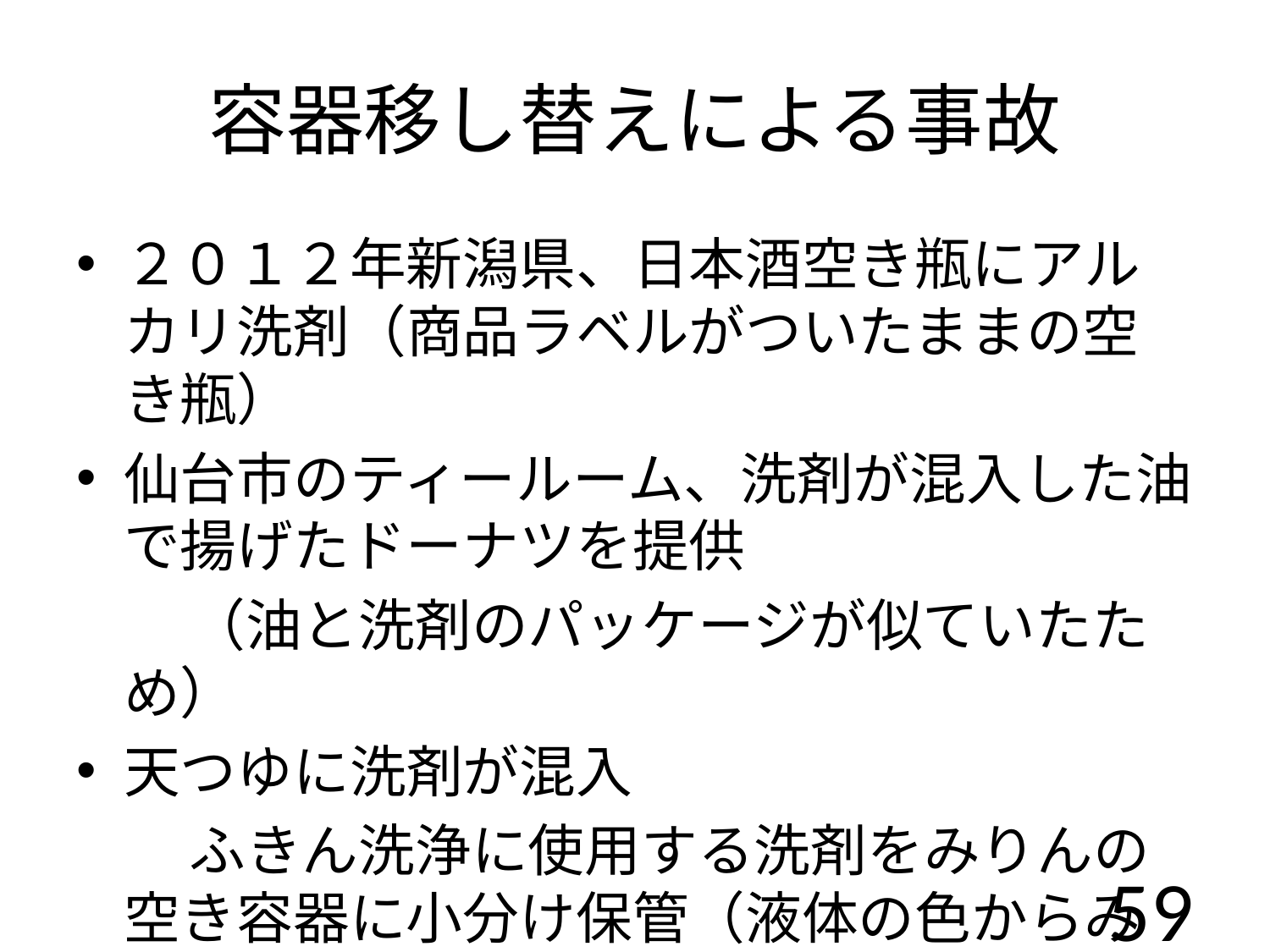

# 容器移し替えによる事故
２０１２年新潟県、日本酒空き瓶にアルカリ洗剤（商品ラベルがついたままの空き瓶）
仙台市のティールーム、洗剤が混入した油で揚げたドーナツを提供
　　（油と洗剤のパッケージが似ていたため）
天つゆに洗剤が混入
　　ふきん洗浄に使用する洗剤をみりんの空き容器に小分け保管（液体の色からみりんと誤って洗剤を提供）

59